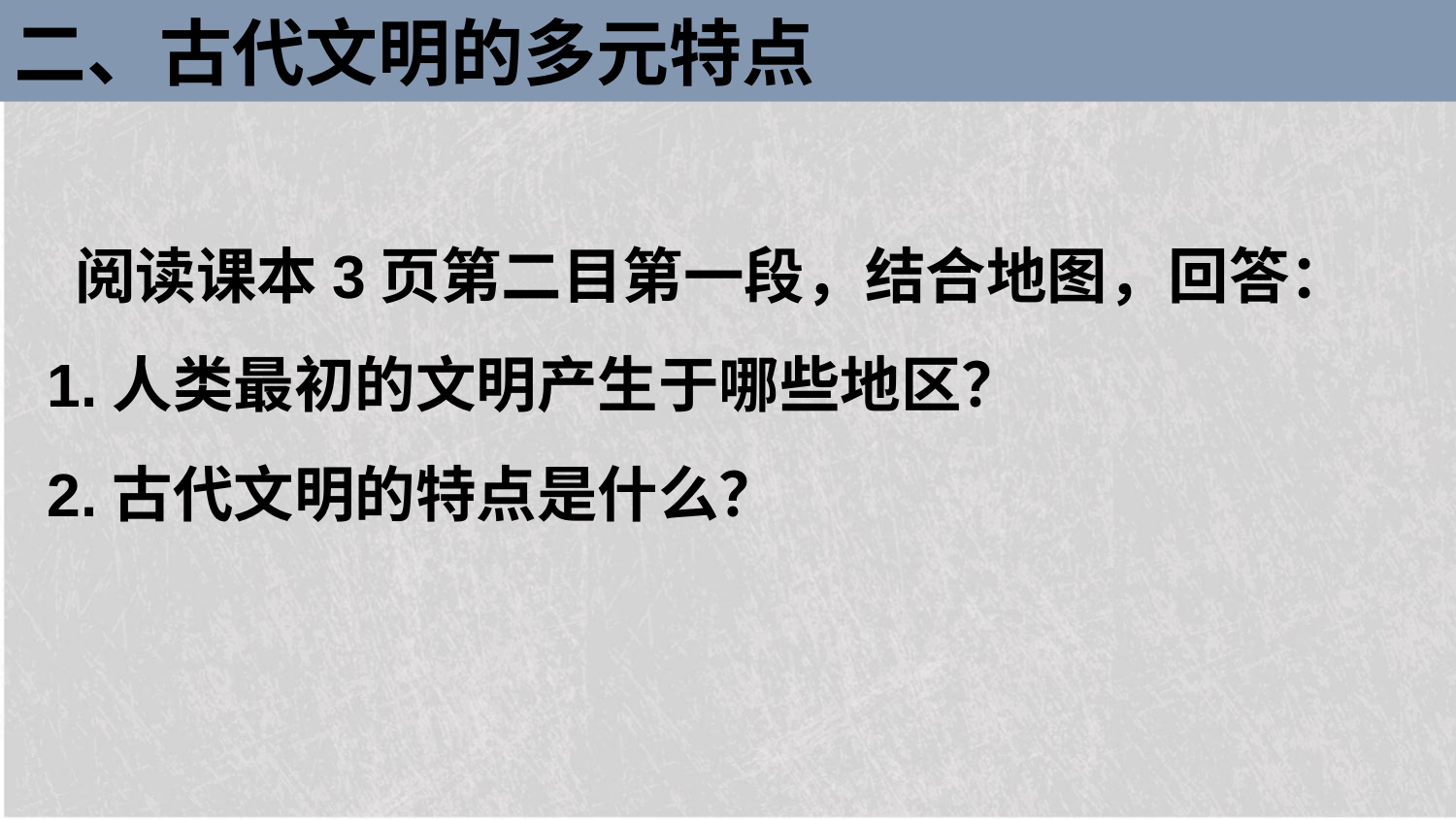

二、古代文明的多元特点
阅读课本3页第二目第一段，结合地图，回答：
1.人类最初的文明产生于哪些地区？
2.古代文明的特点是什么？